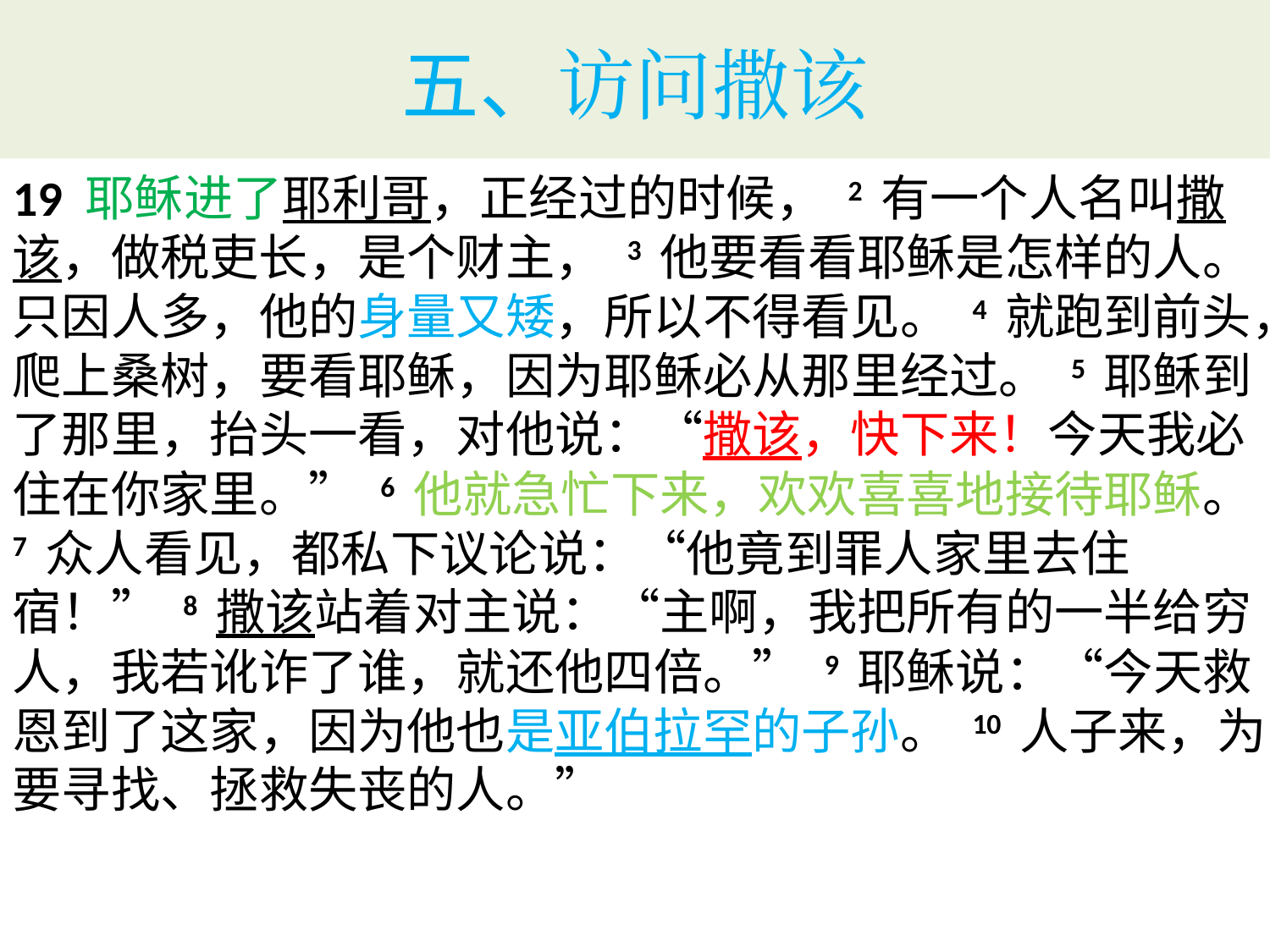

# 五、访问撒该
19 耶稣进了耶利哥，正经过的时候， 2 有一个人名叫撒该，做税吏长，是个财主， 3 他要看看耶稣是怎样的人。只因人多，他的身量又矮，所以不得看见。 4 就跑到前头，爬上桑树，要看耶稣，因为耶稣必从那里经过。 5 耶稣到了那里，抬头一看，对他说：“撒该，快下来！今天我必住在你家里。” 6 他就急忙下来，欢欢喜喜地接待耶稣。 7 众人看见，都私下议论说：“他竟到罪人家里去住宿！” 8 撒该站着对主说：“主啊，我把所有的一半给穷人，我若讹诈了谁，就还他四倍。” 9 耶稣说：“今天救恩到了这家，因为他也是亚伯拉罕的子孙。 10 人子来，为要寻找、拯救失丧的人。”